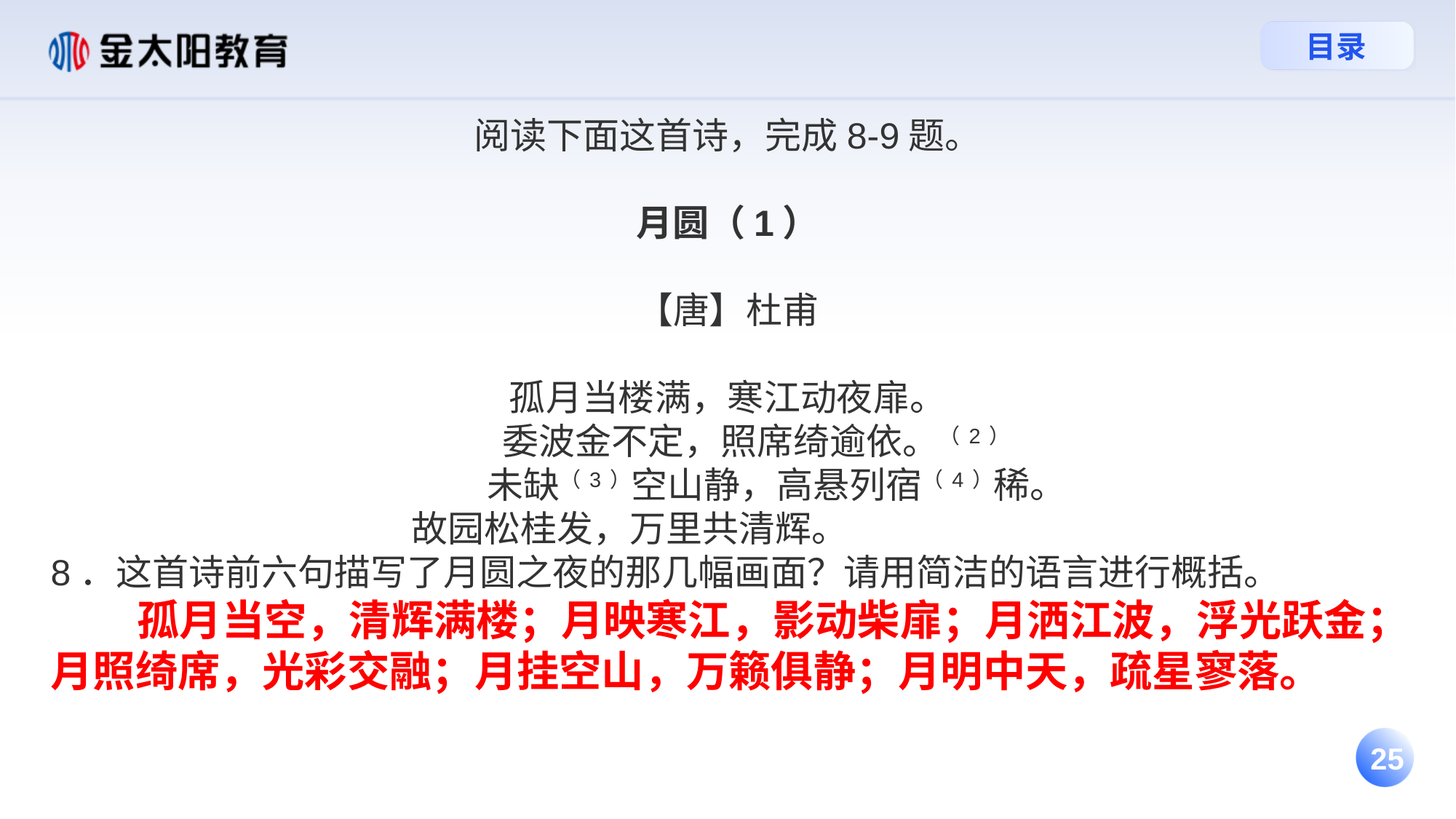

阅读下面这首诗，完成8-9题。
月圆（1）

【唐】杜甫

孤月当楼满，寒江动夜扉。
      委波金不定，照席绮逾依。（2）
            未缺（3）空山静，高悬列宿（4）稀。
                                           故园松桂发，万里共清辉。
8．这首诗前六句描写了月圆之夜的那几幅画面？请用简洁的语言进行概括。
         孤月当空，清辉满楼；月映寒江，影动柴扉；月洒江波，浮光跃金；月照绮席，光彩交融；月挂空山，万籁俱静；月明中天，疏星寥落。